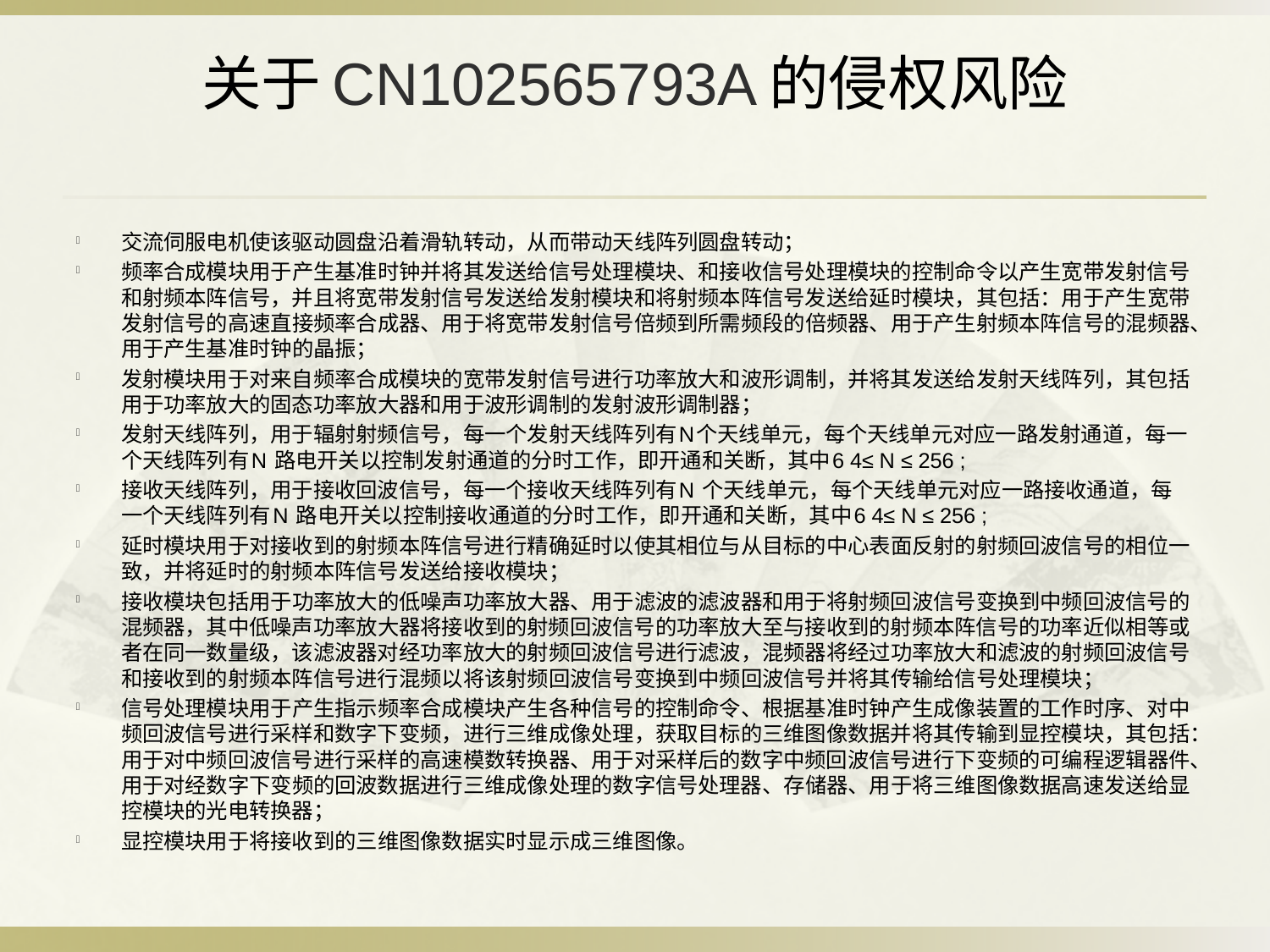

# 关于CN102565793A的侵权风险
交流伺服电机使该驱动圆盘沿着滑轨转动，从而带动天线阵列圆盘转动；
频率合成模块用于产生基准时钟并将其发送给信号处理模块、和接收信号处理模块的控制命令以产生宽带发射信号和射频本阵信号，并且将宽带发射信号发送给发射模块和将射频本阵信号发送给延时模块，其包括：用于产生宽带发射信号的高速直接频率合成器、用于将宽带发射信号倍频到所需频段的倍频器、用于产生射频本阵信号的混频器、用于产生基准时钟的晶振；
发射模块用于对来自频率合成模块的宽带发射信号进行功率放大和波形调制，并将其发送给发射天线阵列，其包括用于功率放大的固态功率放大器和用于波形调制的发射波形调制器；
发射天线阵列，用于辐射射频信号，每一个发射天线阵列有N个天线单元，每个天线单元对应一路发射通道，每一个天线阵列有N 路电开关以控制发射通道的分时工作，即开通和关断，其中6 4≤ N ≤ 256 ;
接收天线阵列，用于接收回波信号，每一个接收天线阵列有N 个天线单元，每个天线单元对应一路接收通道，每一个天线阵列有N 路电开关以控制接收通道的分时工作，即开通和关断，其中6 4≤ N ≤ 256 ;
延时模块用于对接收到的射频本阵信号进行精确延时以使其相位与从目标的中心表面反射的射频回波信号的相位一致，并将延时的射频本阵信号发送给接收模块；
接收模块包括用于功率放大的低噪声功率放大器、用于滤波的滤波器和用于将射频回波信号变换到中频回波信号的混频器，其中低噪声功率放大器将接收到的射频回波信号的功率放大至与接收到的射频本阵信号的功率近似相等或者在同一数量级，该滤波器对经功率放大的射频回波信号进行滤波，混频器将经过功率放大和滤波的射频回波信号和接收到的射频本阵信号进行混频以将该射频回波信号变换到中频回波信号并将其传输给信号处理模块；
信号处理模块用于产生指示频率合成模块产生各种信号的控制命令、根据基准时钟产生成像装置的工作时序、对中频回波信号进行采样和数字下变频，进行三维成像处理，获取目标的三维图像数据并将其传输到显控模块，其包括：用于对中频回波信号进行采样的高速模数转换器、用于对采样后的数字中频回波信号进行下变频的可编程逻辑器件、用于对经数字下变频的回波数据进行三维成像处理的数字信号处理器、存储器、用于将三维图像数据高速发送给显控模块的光电转换器；
显控模块用于将接收到的三维图像数据实时显示成三维图像。